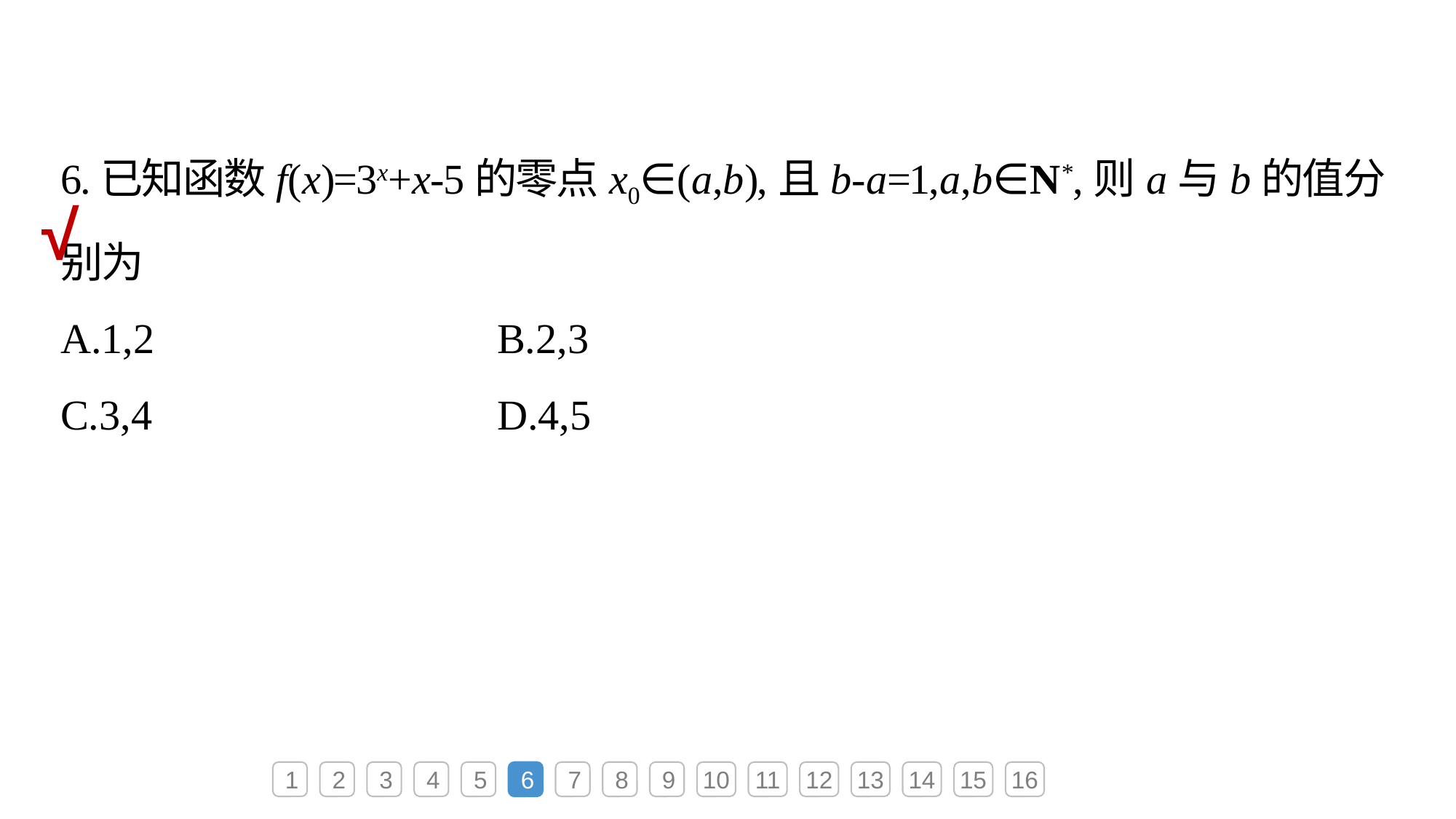

6.已知函数f(x)=3x+x-5的零点x0∈(a,b),且b-a=1,a,b∈N*,则a与b的值分别为
A.1,2			B.2,3
C.3,4			D.4,5
√
1
2
3
4
5
6
7
8
9
10
11
12
13
14
15
16